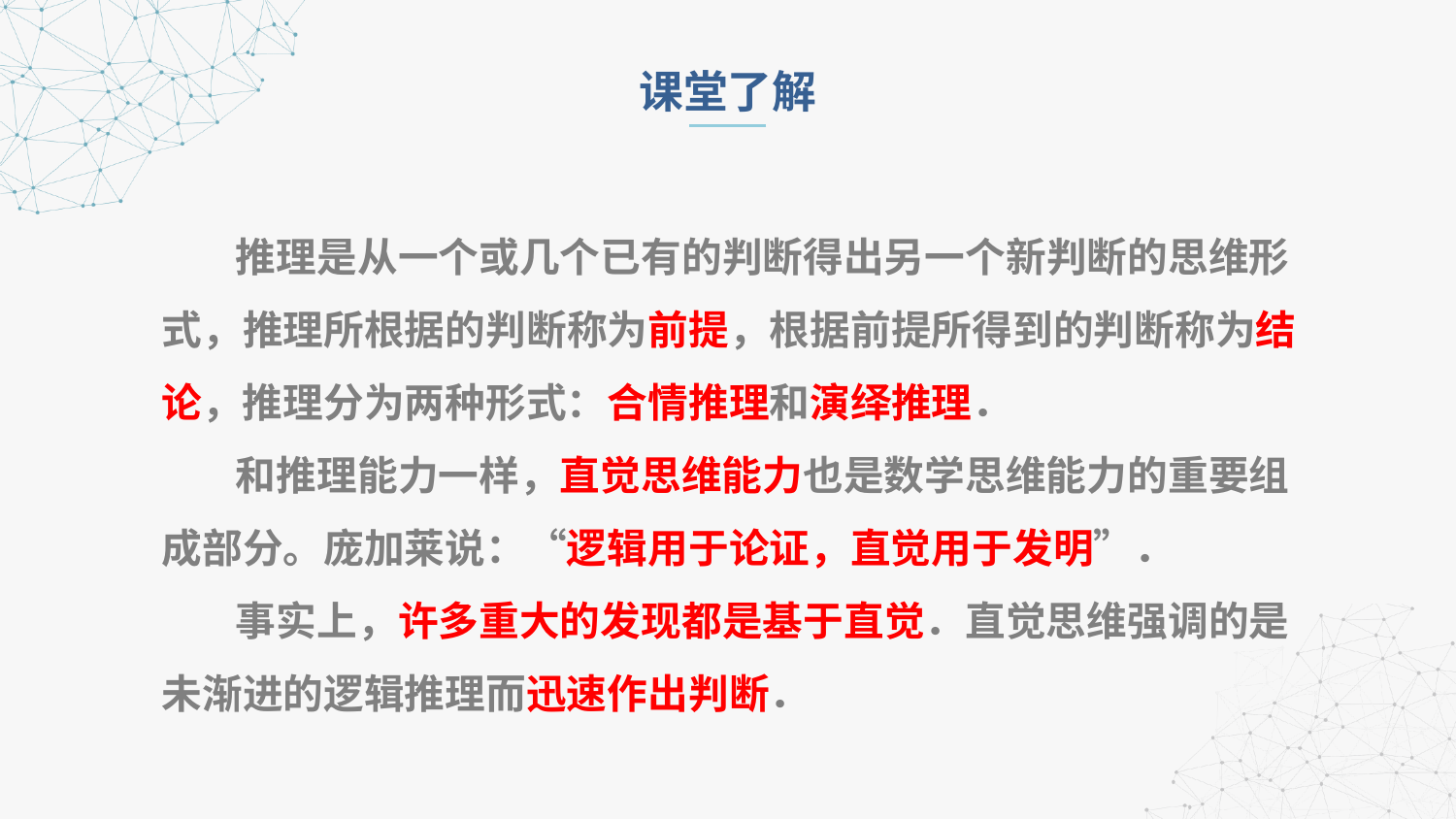

课堂了解
       推理是从一个或几个已有的判断得出另一个新判断的思维形式，推理所根据的判断称为前提，根据前提所得到的判断称为结论，推理分为两种形式：合情推理和演绎推理．
       和推理能力一样，直觉思维能力也是数学思维能力的重要组成部分。庞加莱说：“逻辑用于论证，直觉用于发明”．
       事实上，许多重大的发现都是基于直觉．直觉思维强调的是未渐进的逻辑推理而迅速作出判断．